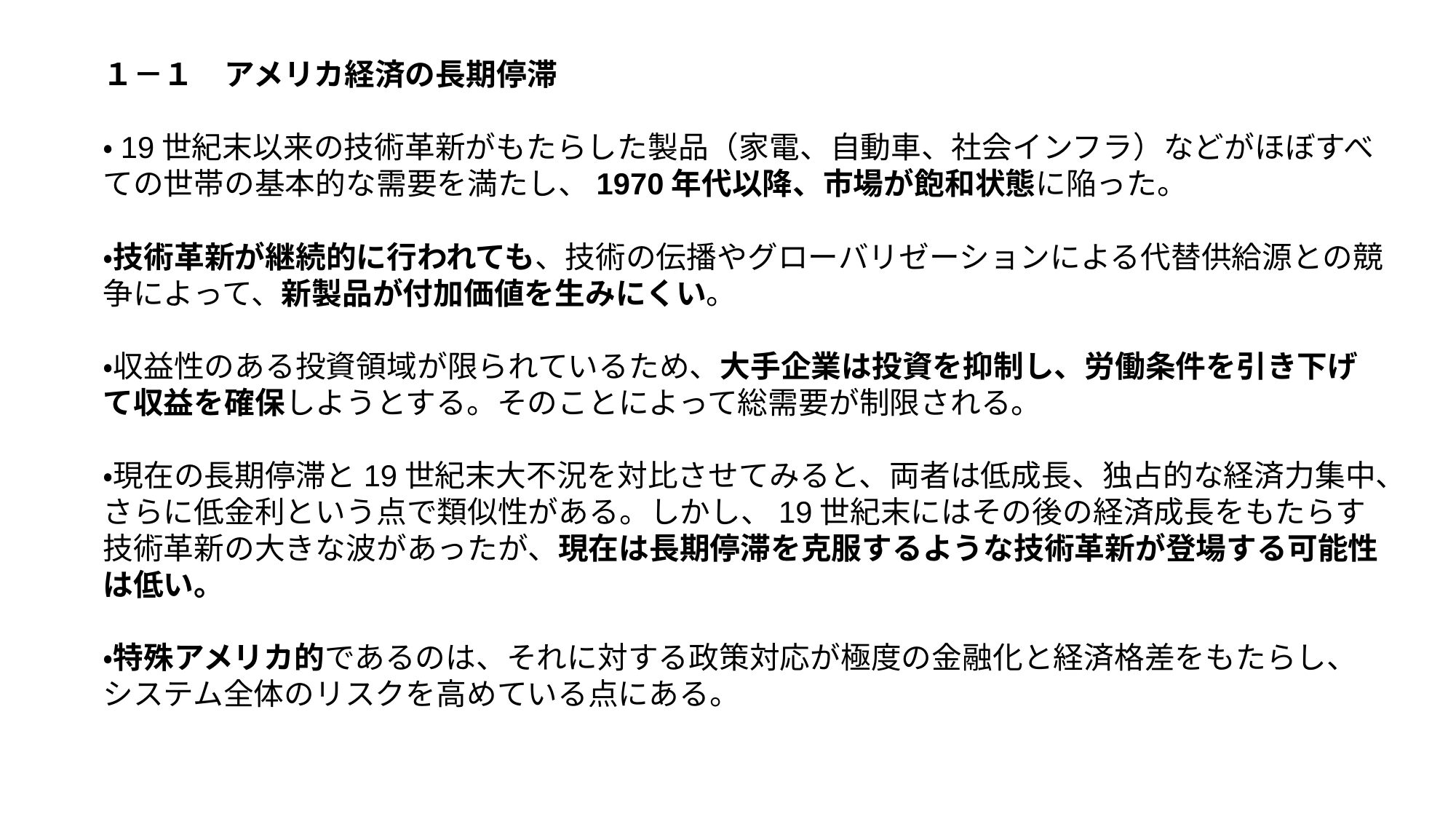

# １－１　アメリカ経済の長期停滞 ・19世紀末以来の技術革新がもたらした製品（家電、自動車、社会インフラ）などがほぼすべての世帯の基本的な需要を満たし、1970年代以降、市場が飽和状態に陥った。 ・技術革新が継続的に行われても、技術の伝播やグローバリゼーションによる代替供給源との競争によって、新製品が付加価値を生みにくい。 ・収益性のある投資領域が限られているため、大手企業は投資を抑制し、労働条件を引き下げて収益を確保しようとする。そのことによって総需要が制限される。 ・現在の長期停滞と19世紀末大不況を対比させてみると、両者は低成長、独占的な経済力集中、さらに低金利という点で類似性がある。しかし、19世紀末にはその後の経済成長をもたらす技術革新の大きな波があったが、現在は長期停滞を克服するような技術革新が登場する可能性は低い。 ・特殊アメリカ的であるのは、それに対する政策対応が極度の金融化と経済格差をもたらし、システム全体のリスクを高めている点にある。